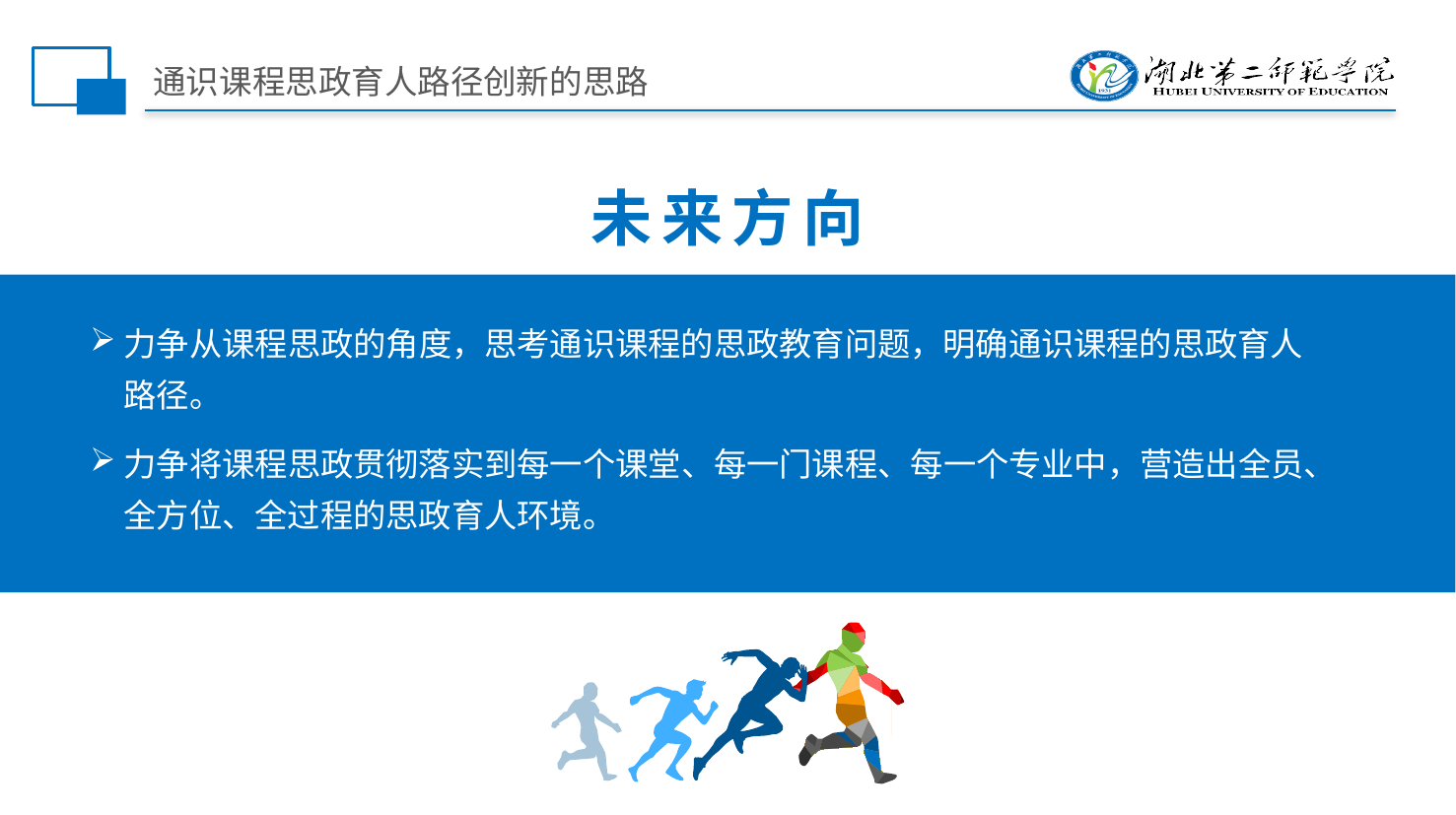

# 通识课程思政育人路径创新的思路
未来方向

力争从课程思政的角度，思考通识课程的思政教育问题，明确通识课程的思政育人路径。
力争将课程思政贯彻落实到每一个课堂、每一门课程、每一个专业中，营造出全员、全方位、全过程的思政育人环境。